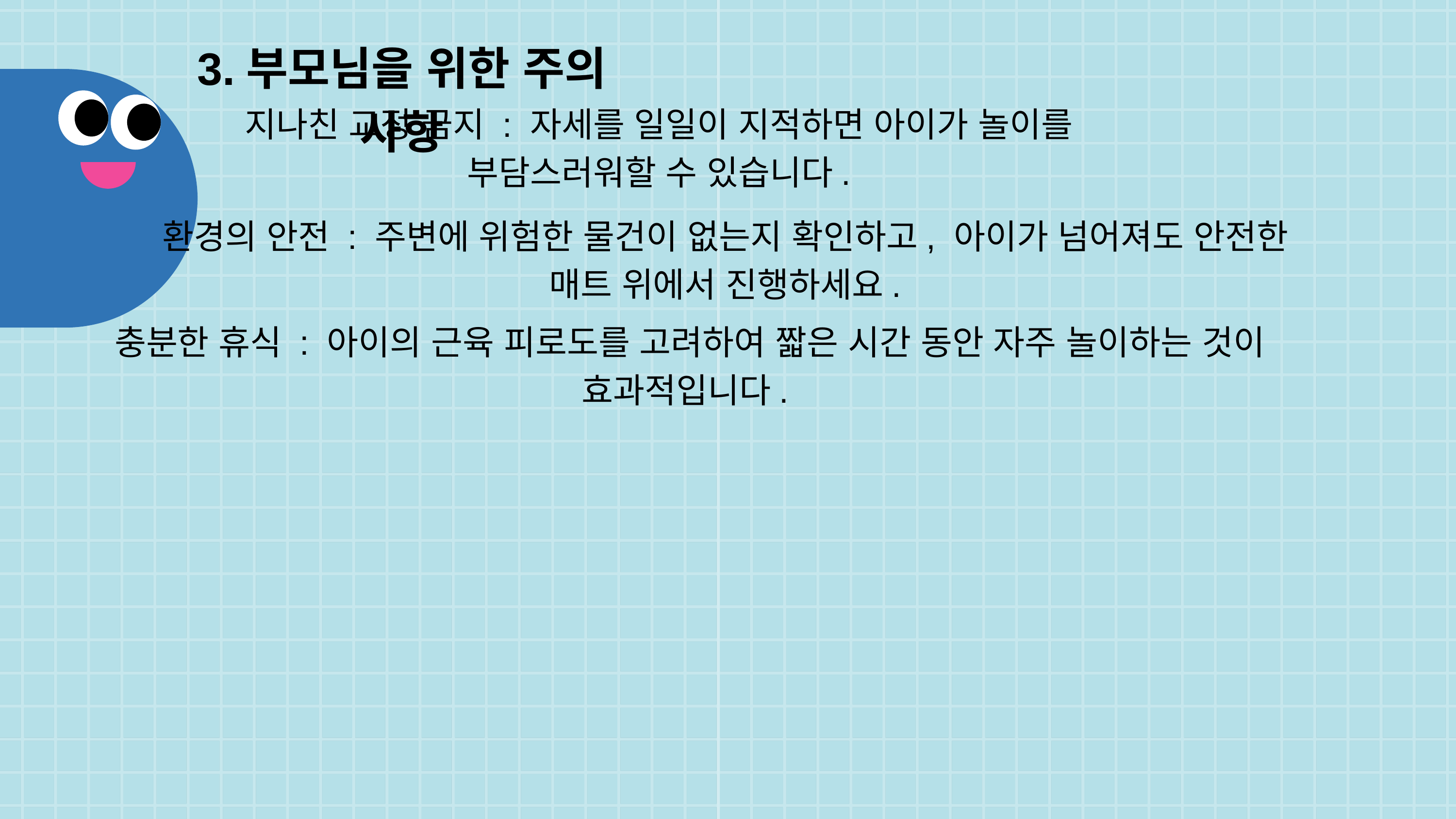

3.부모님을 위한 주의 사항

지나친 교정 금지 : 자세를 일일이 지적하면 아이가 놀이를 부담스러워할 수 있습니다.

환경의 안전 : 주변에 위험한 물건이 없는지 확인하고, 아이가 넘어져도 안전한 매트 위에서 진행하세요.
충분한 휴식 : 아이의 근육 피로도를 고려하여 짧은 시간 동안 자주 놀이하는 것이 효과적입니다.